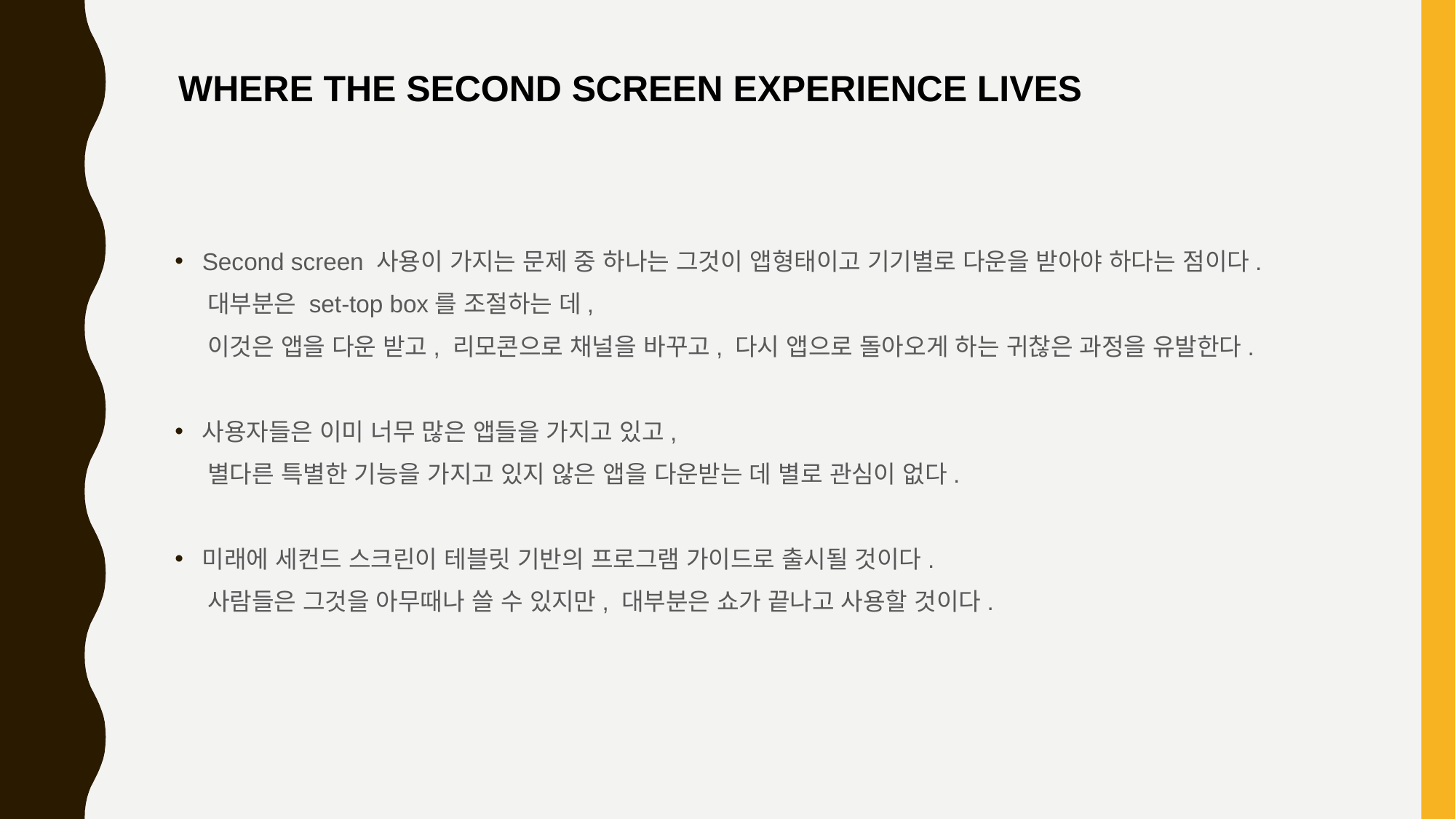

WHERE THE SECOND SCREEN EXPERIENCE LIVES
Second screen 사용이 가지는 문제 중 하나는 그것이 앱형태이고 기기별로 다운을 받아야 하다는 점이다.
    대부분은 set-top box를 조절하는 데,
    이것은 앱을 다운 받고, 리모콘으로 채널을 바꾸고, 다시 앱으로 돌아오게 하는 귀찮은 과정을 유발한다.

사용자들은 이미 너무 많은 앱들을 가지고 있고,
    별다른 특별한 기능을 가지고 있지 않은 앱을 다운받는 데 별로 관심이 없다.

미래에 세컨드 스크린이 테블릿 기반의 프로그램 가이드로 출시될 것이다.
    사람들은 그것을 아무때나 쓸 수 있지만, 대부분은 쇼가 끝나고 사용할 것이다.